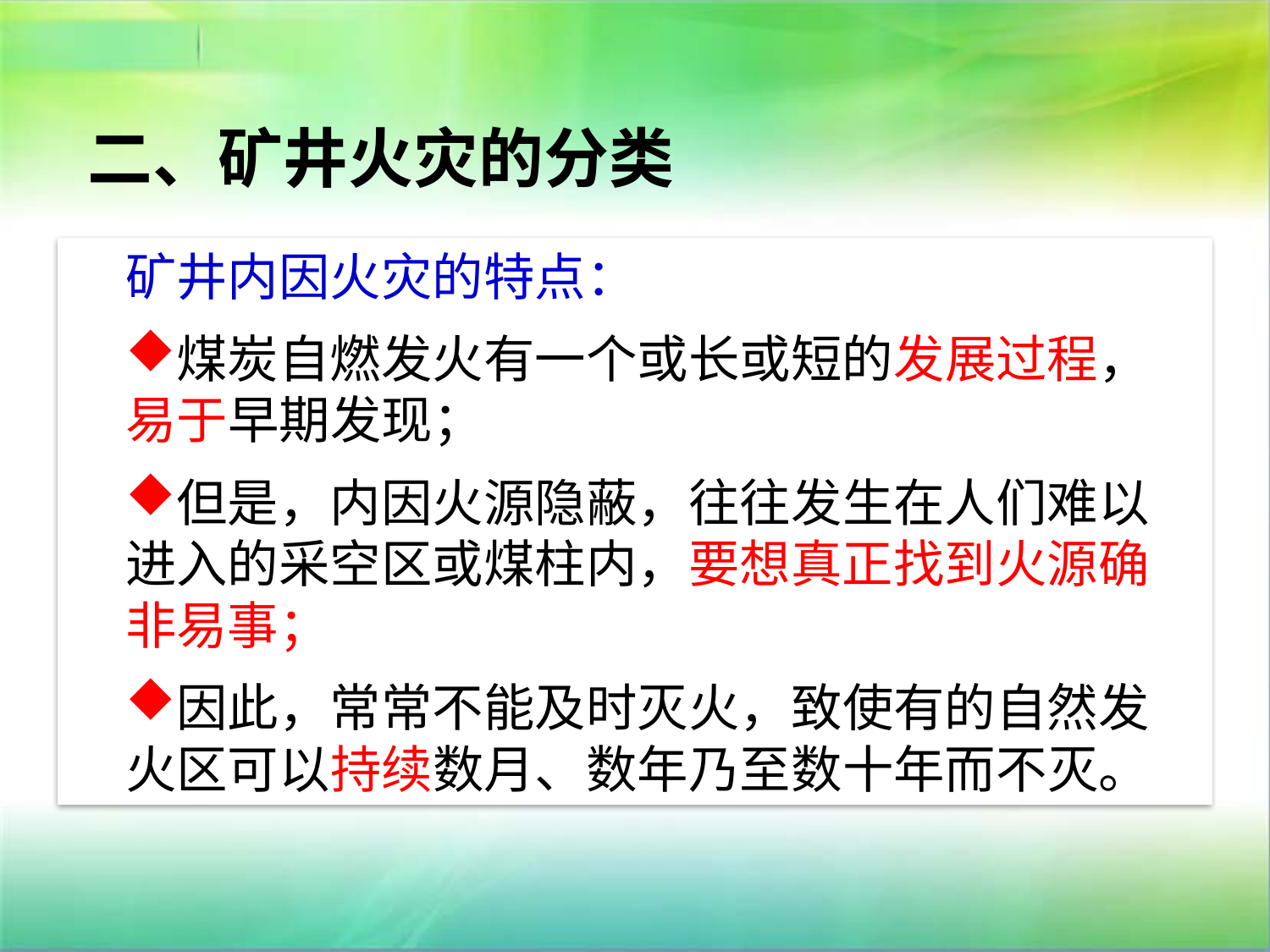

# 二、矿井火灾的分类
矿井内因火灾的特点：
煤炭自燃发火有一个或长或短的发展过程，易于早期发现；
但是，内因火源隐蔽，往往发生在人们难以进入的采空区或煤柱内，要想真正找到火源确非易事；
因此，常常不能及时灭火，致使有的自然发火区可以持续数月、数年乃至数十年而不灭。
②内因火灾——又称自然火灾，是指由于一些自燃物质(主要是煤)在一定条件或环境下(如破碎后集中堆积，又有一定的风流供给)自身发生物理化学变化、积聚热量从而导致着火而形成的火灾。
矿井内因火灾，大多发生在：
采空区遗留的煤柱
破裂的煤壁
煤巷高冒处
浮煤堆积的地点。